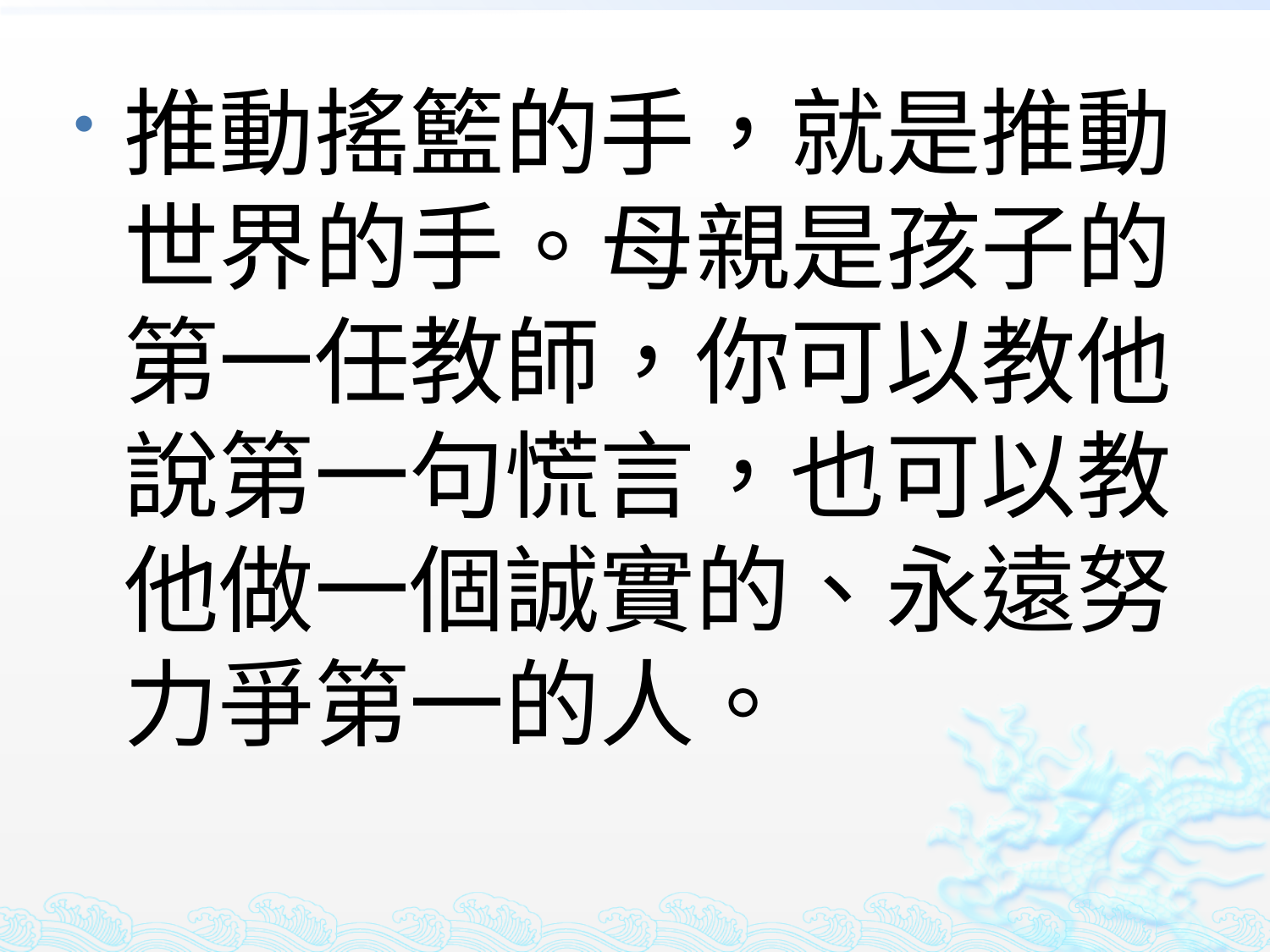

推動搖籃的手，就是推動世界的手。母親是孩子的第一任教師，你可以教他說第一句慌言，也可以教他做一個誠實的、永遠努力爭第一的人。